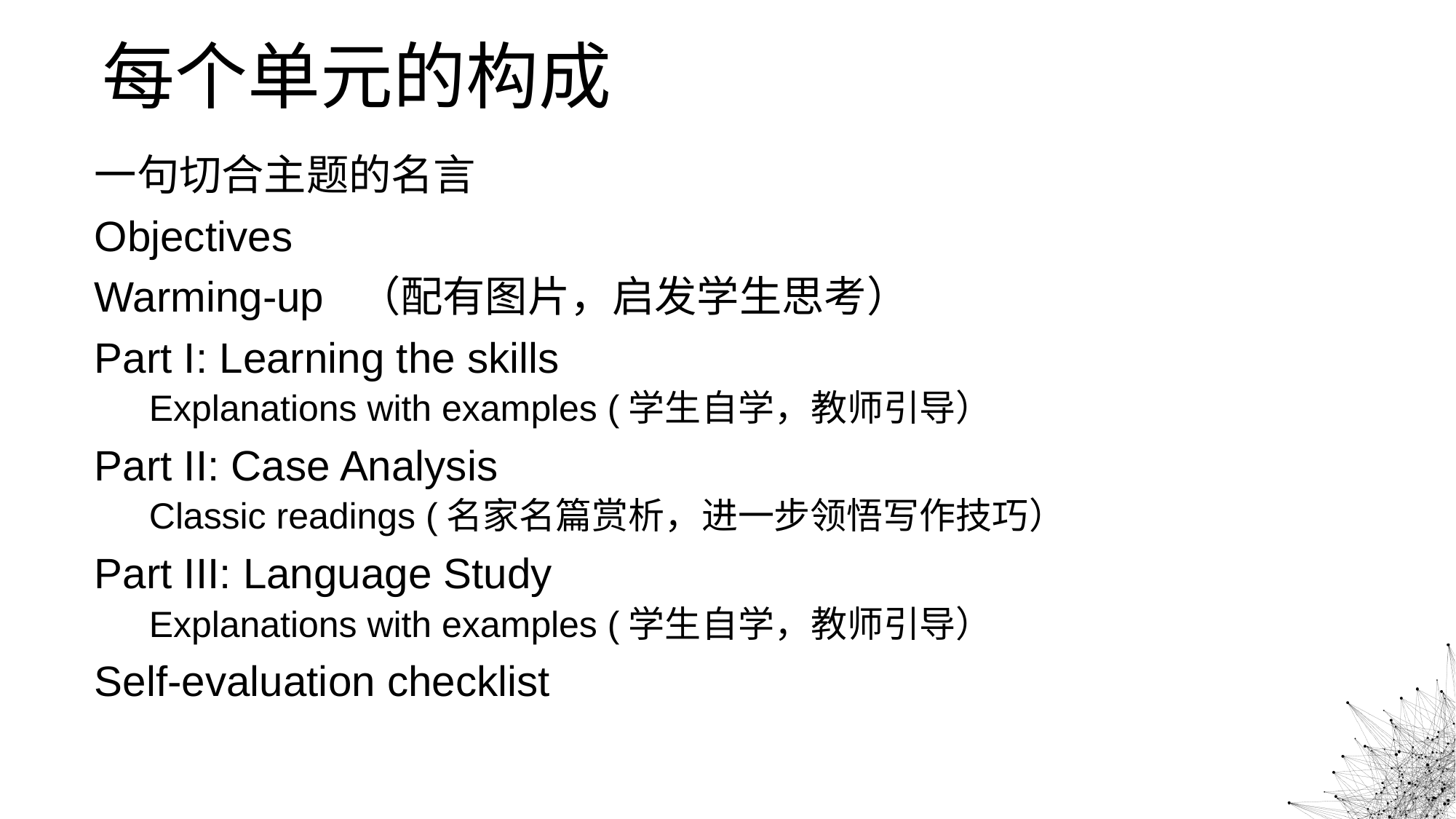

# 每个单元的构成
一句切合主题的名言
Objectives
Warming-up  （配有图片，启发学生思考）
Part I: Learning the skills
Explanations with examples (学生自学，教师引导）
Part II: Case Analysis
Classic readings (名家名篇赏析，进一步领悟写作技巧）
Part III: Language Study
Explanations with examples (学生自学，教师引导）
Self-evaluation checklist